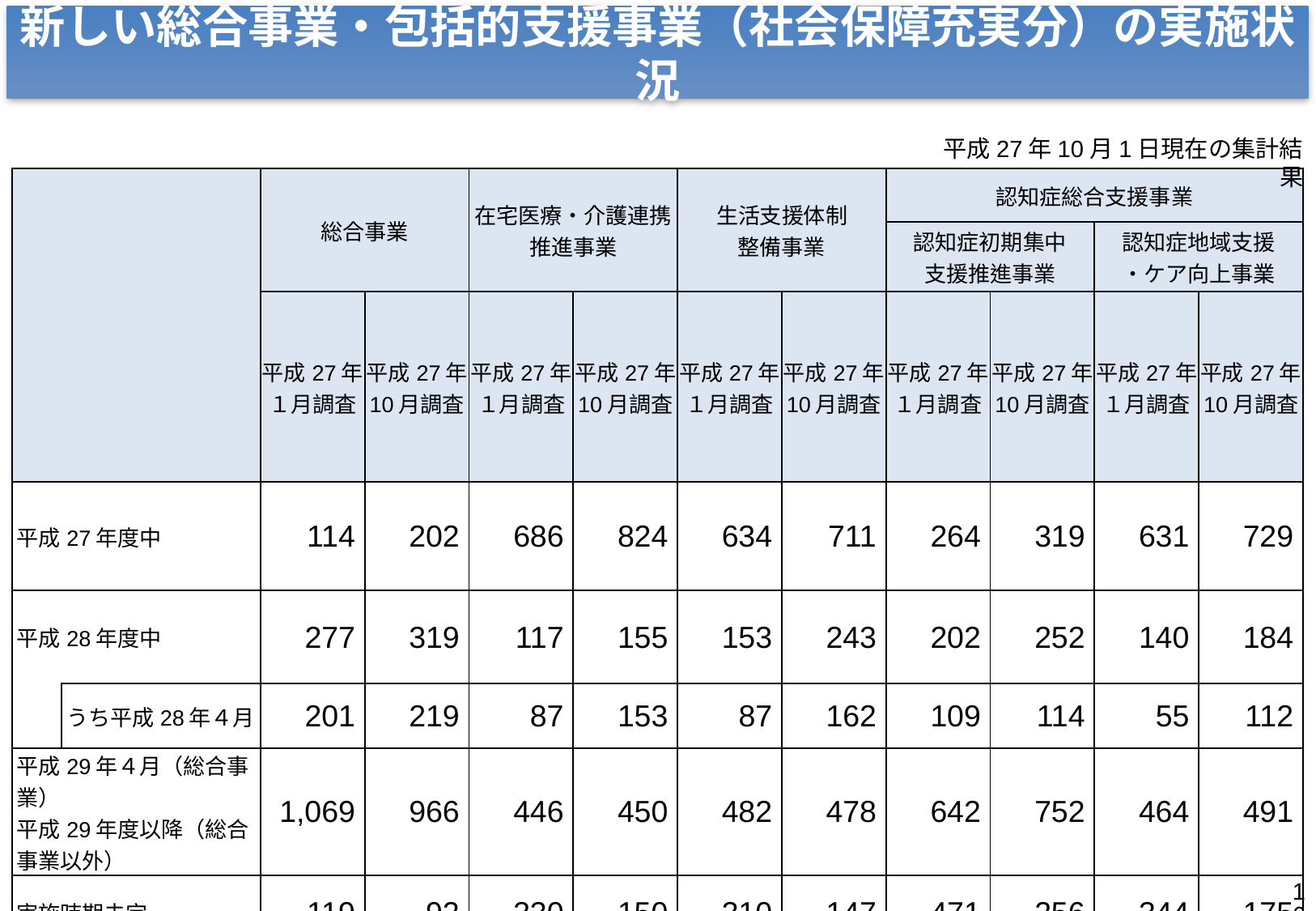

新しい総合事業・包括的支援事業（社会保障充実分）の実施状況
平成27年10月1日現在の集計結果
|  |  | 総合事業 |  | 在宅医療・介護連携 推進事業 |  | 生活支援体制 整備事業 |  | 認知症総合支援事業 |  |  |  |
| --- | --- | --- | --- | --- | --- | --- | --- | --- | --- | --- | --- |
|  |  |  |  |  |  |  |  | 認知症初期集中 支援推進事業 |  | 認知症地域支援 ・ケア向上事業 |  |
|  |  | 平成27年 １月調査 | 平成27年 10月調査 | 平成27年 １月調査 | 平成27年 10月調査 | 平成27年 １月調査 | 平成27年 10月調査 | 平成27年 １月調査 | 平成27年 10月調査 | 平成27年 １月調査 | 平成27年 10月調査 |
| 平成27年度中 |  | 114 | 202 | 686 | 824 | 634 | 711 | 264 | 319 | 631 | 729 |
| 平成28年度中 |  | 277 | 319 | 117 | 155 | 153 | 243 | 202 | 252 | 140 | 184 |
|  | うち平成28年４月 | 201 | 219 | 87 | 153 | 87 | 162 | 109 | 114 | 55 | 112 |
| 平成29年４月（総合事業） 平成29年度以降（総合事業以外） |  | 1,069 | 966 | 446 | 450 | 482 | 478 | 642 | 752 | 464 | 491 |
| 実施時期未定 |  | 119 | 92 | 330 | 150 | 310 | 147 | 471 | 256 | 344 | 175 |
| 合計 |  | 1,579 | 1,579 | 1,579 | 1,579 | 1,579 | 1,579 | 1,579 | 1,579 | 1,579 | 1,579 |
16